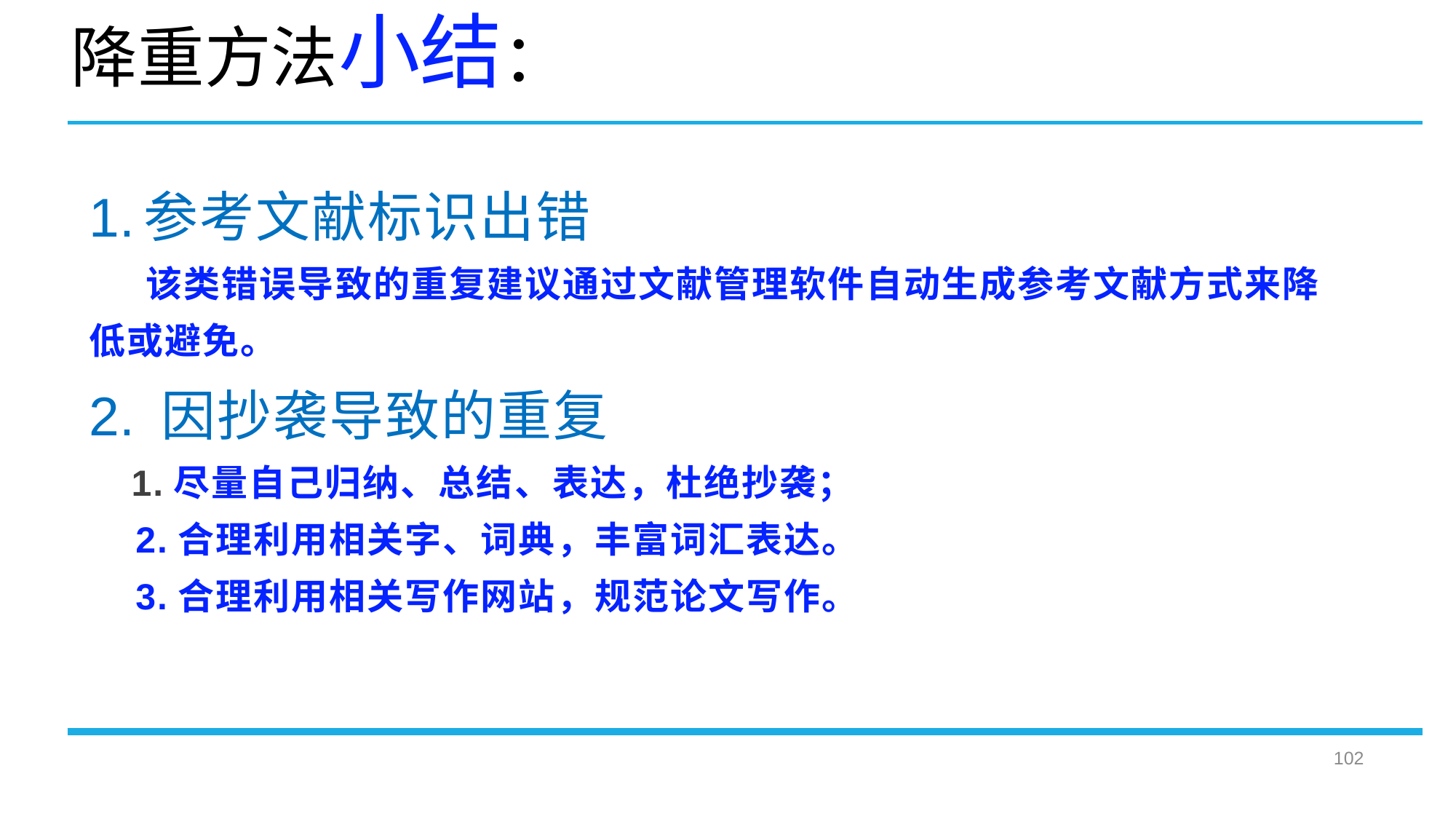

# 降重方法小结：
参考文献标识出错
     该类错误导致的重复建议通过文献管理软件自动生成参考文献方式来降低或避免。
 因抄袭导致的重复
    1.尽量自己归纳、总结、表达，杜绝抄袭；
    2.合理利用相关字、词典，丰富词汇表达。
    3.合理利用相关写作网站，规范论文写作。
102